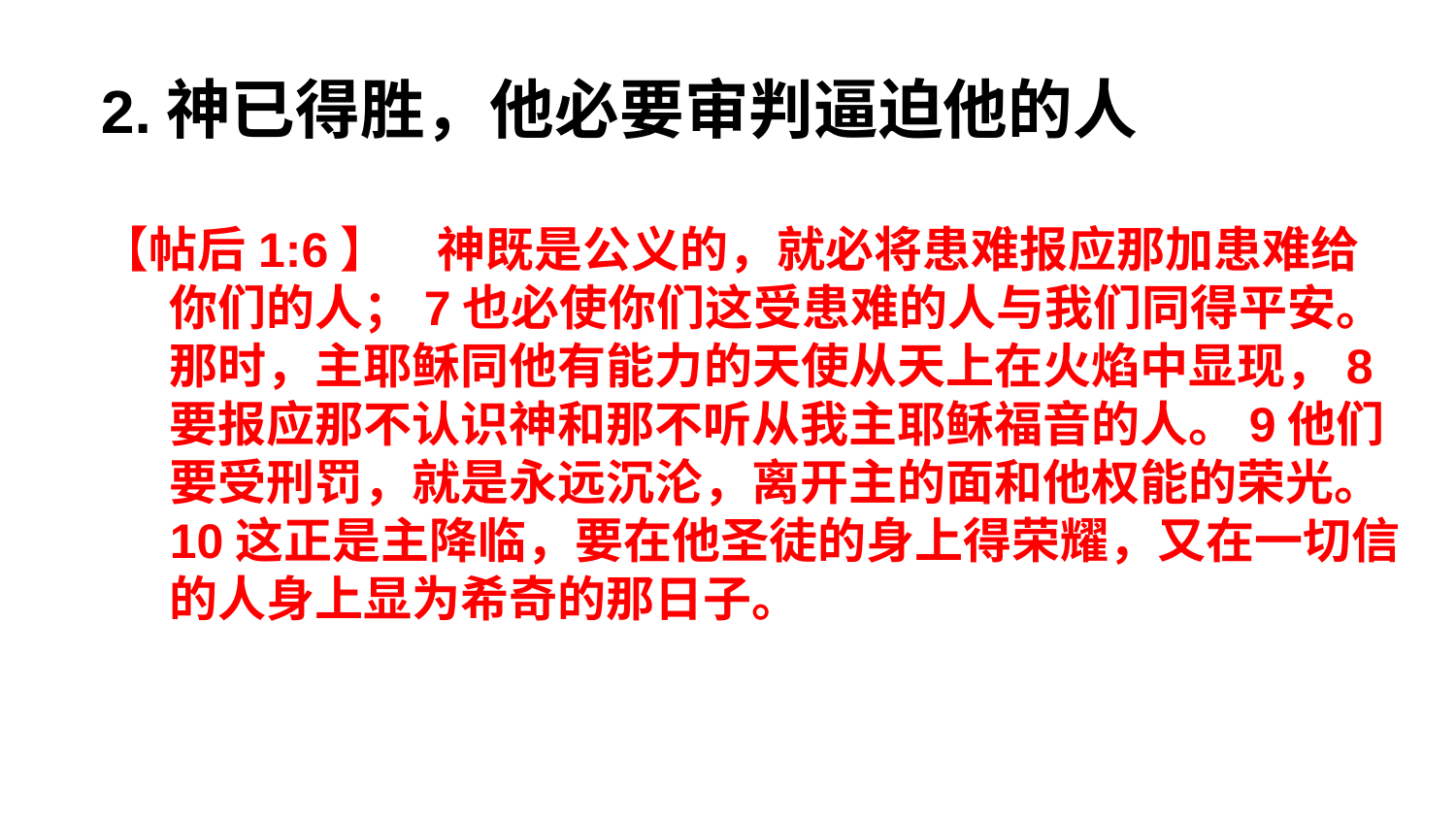

2.神已得胜，他必要审判逼迫他的人

【帖后1:6】　神既是公义的，就必将患难报应那加患难给你们的人；7也必使你们这受患难的人与我们同得平安。那时，主耶稣同他有能力的天使从天上在火焰中显现，8要报应那不认识神和那不听从我主耶稣福音的人。9他们要受刑罚，就是永远沉沦，离开主的面和他权能的荣光。10这正是主降临，要在他圣徒的身上得荣耀，又在一切信的人身上显为希奇的那日子。